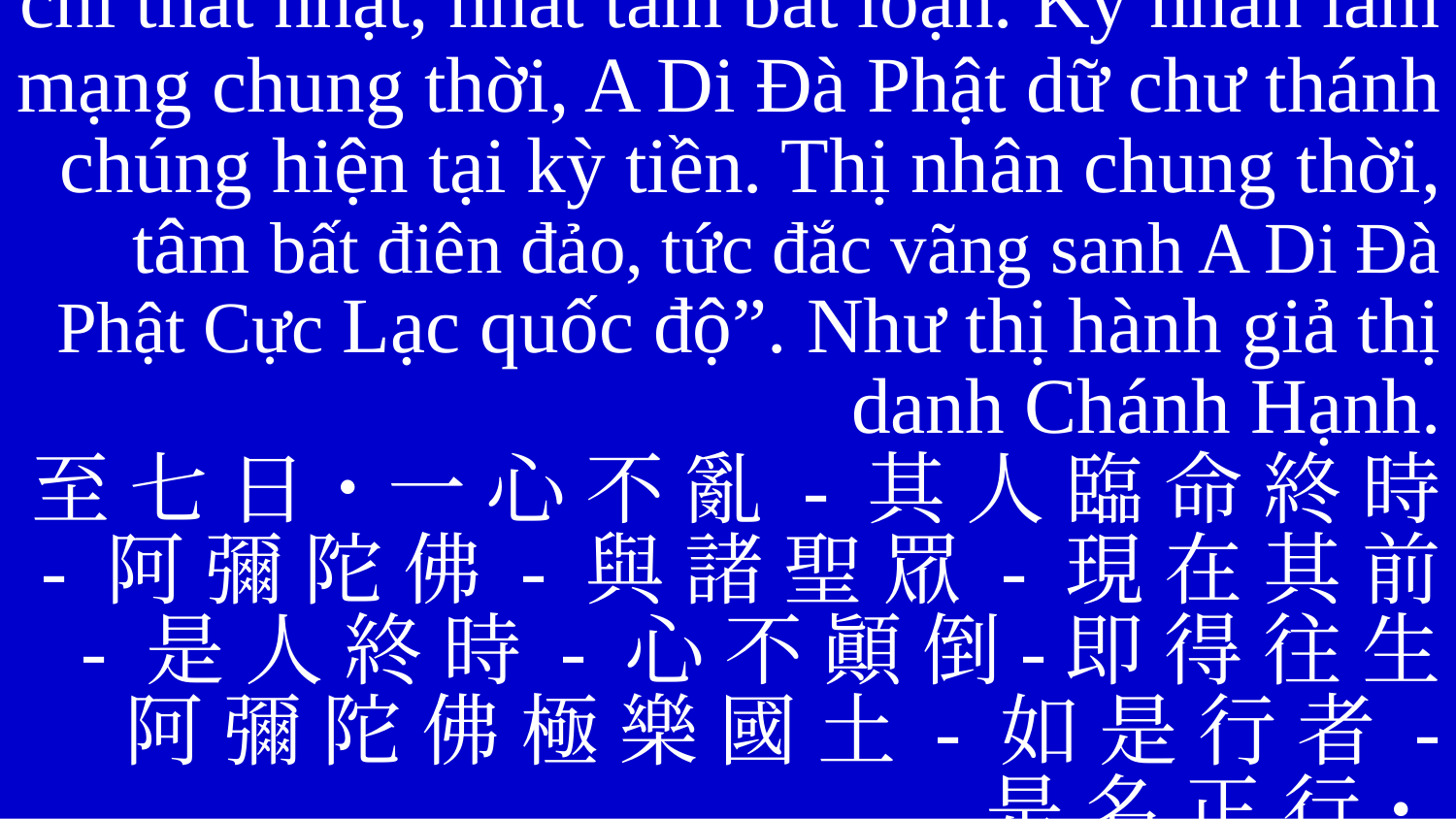

chí thất nhật, nhất tâm bất loạn. Kỳ nhân lâm
mạng chung thời, A Di Đà Phật dữ chư thánh chúng hiện tại kỳ tiền. Thị nhân chung thời, tâm bất điên đảo, tức đắc vãng sanh A Di Đà Phật Cực Lạc quốc độ”. Như thị hành giả thị danh Chánh Hạnh.
至 七 日 ˙ 一 心 不 亂 - 其 人 臨 命 終 時 - 阿 彌 陀 佛 - 與 諸 聖 眾 - 現 在 其 前 - 是 人 終 時 - 心 不 顚 倒-即 得 往 生 阿 彌 陀 佛 極 樂 國 土 - 如 是 行 者 - 是 名 正 行 ˙